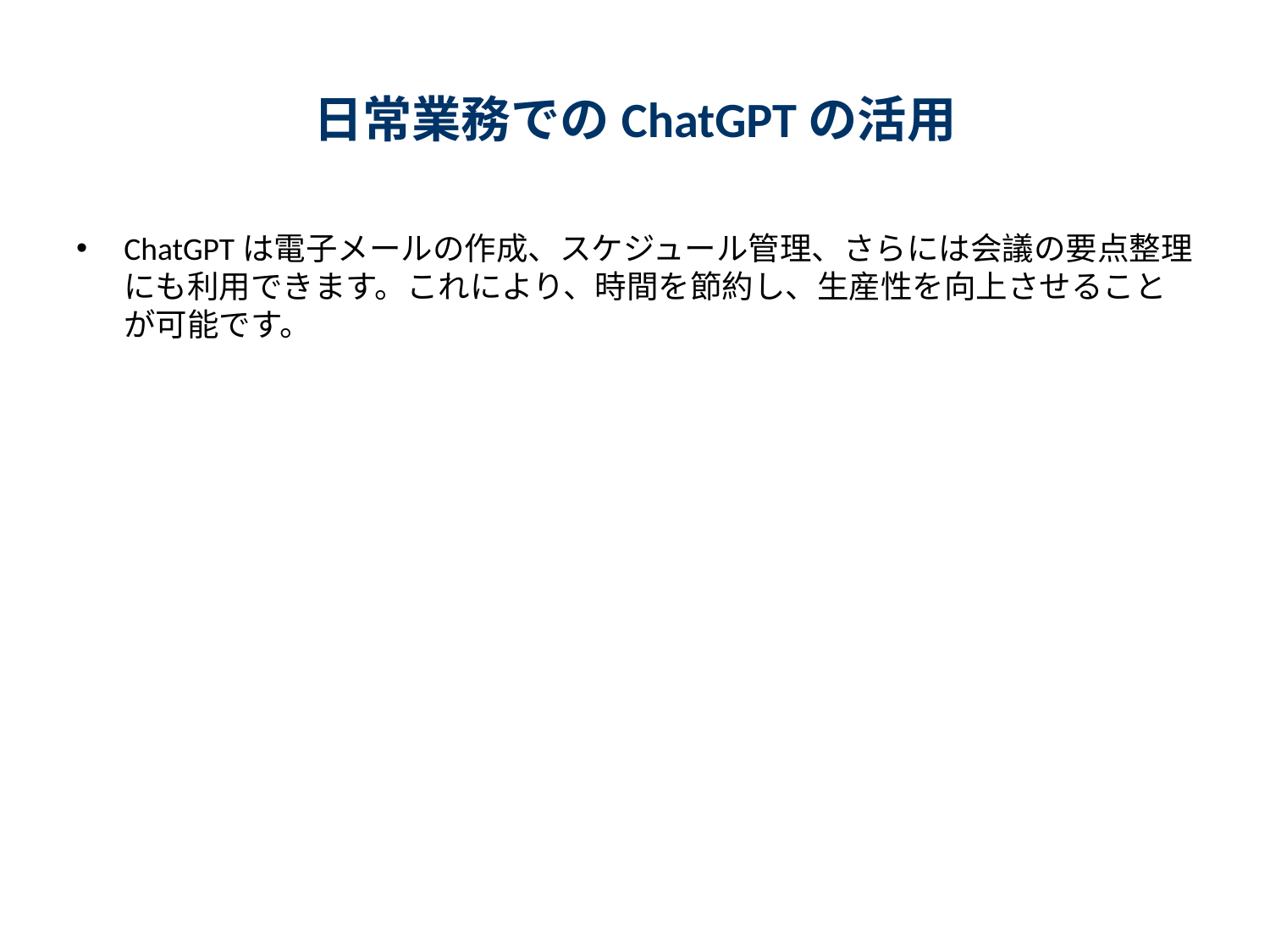

# 日常業務でのChatGPTの活用
ChatGPTは電子メールの作成、スケジュール管理、さらには会議の要点整理にも利用できます。これにより、時間を節約し、生産性を向上させることが可能です。